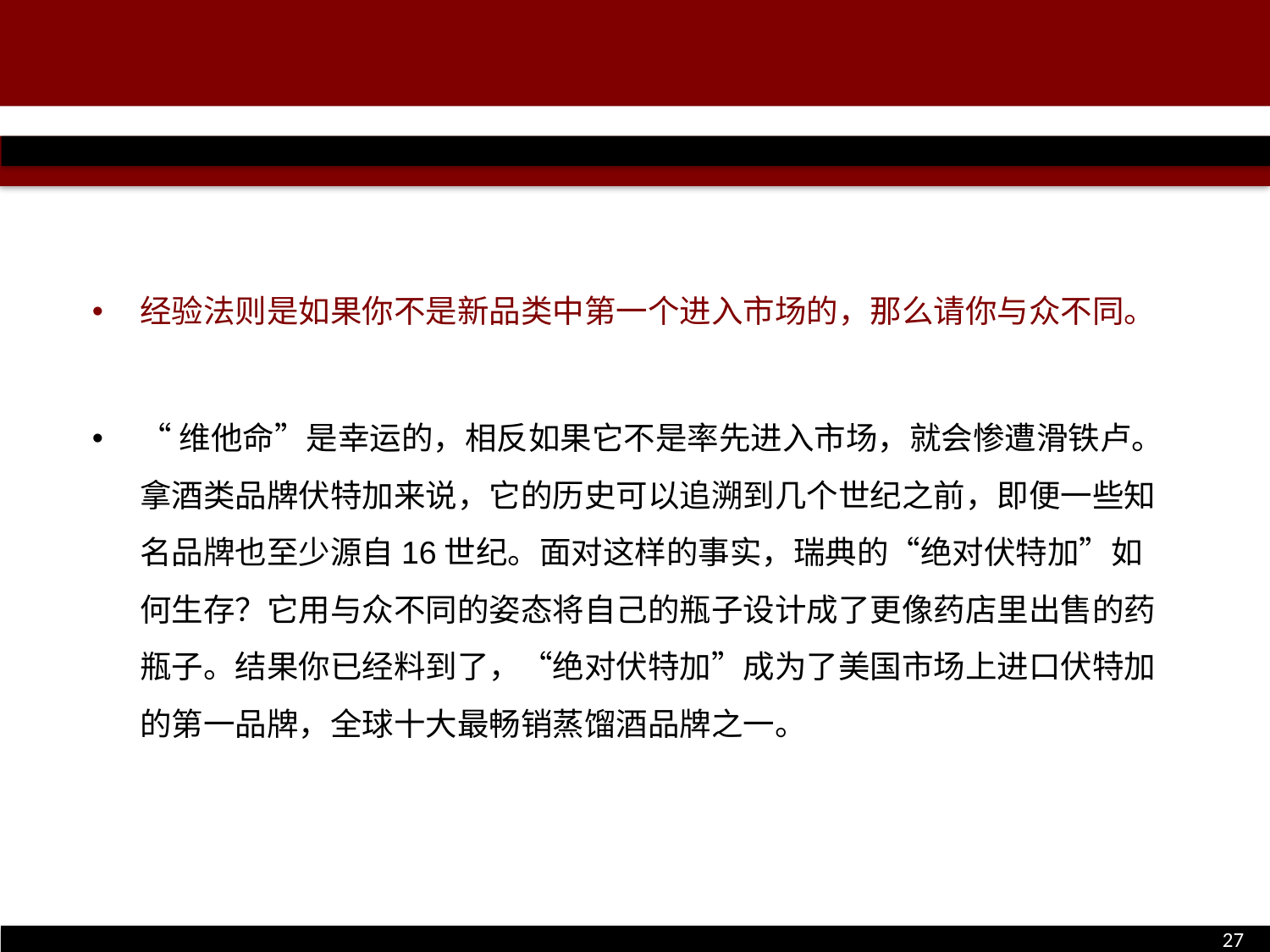

经验法则是如果你不是新品类中第一个进入市场的，那么请你与众不同。

“维他命”是幸运的，相反如果它不是率先进入市场，就会惨遭滑铁卢。拿酒类品牌伏特加来说，它的历史可以追溯到几个世纪之前，即便一些知名品牌也至少源自16世纪。面对这样的事实，瑞典的“绝对伏特加”如何生存？它用与众不同的姿态将自己的瓶子设计成了更像药店里出售的药瓶子。结果你已经料到了，“绝对伏特加”成为了美国市场上进口伏特加的第一品牌，全球十大最畅销蒸馏酒品牌之一。